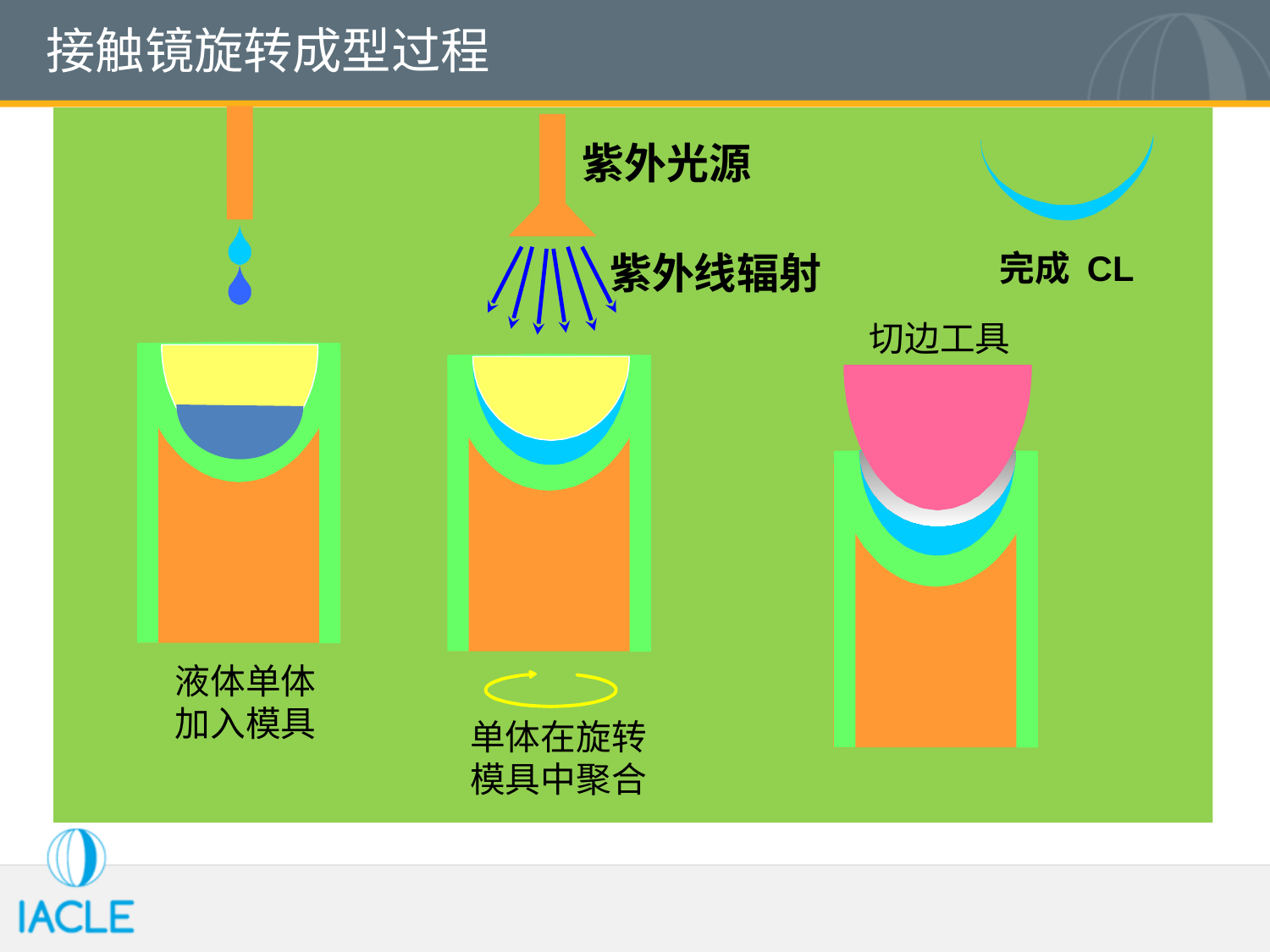

# 接触镜旋转成型过程

紫外光源

完成 CL
紫外线辐射

切边工具

液体单体
加入模具

单体在旋转
模具中聚合